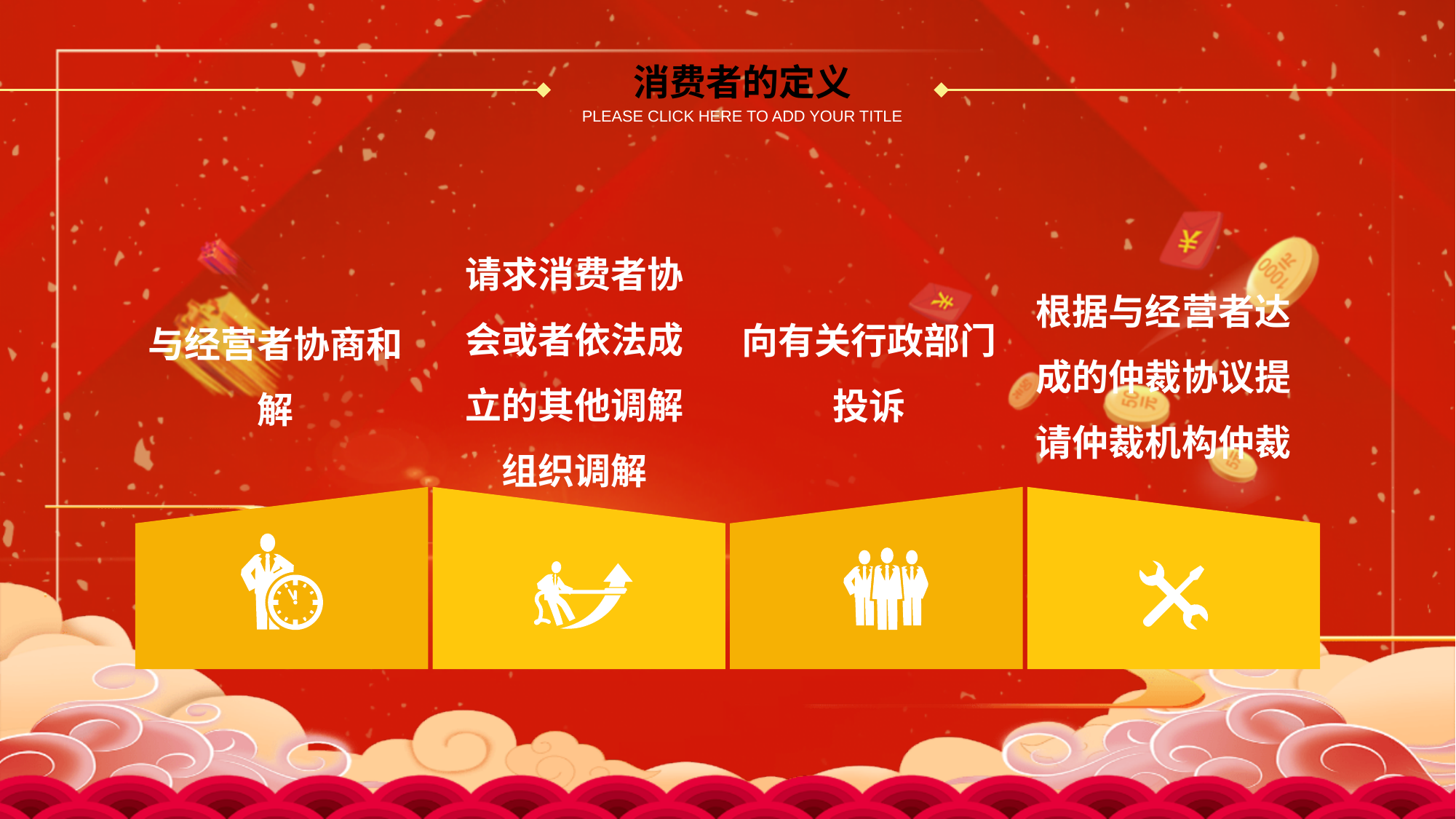

消费者的定义
PLEASE CLICK HERE TO ADD YOUR TITLE
请求消费者协会或者依法成立的其他调解组织调解
根据与经营者达成的仲裁协议提请仲裁机构仲裁
向有关行政部门投诉
与经营者协商和解